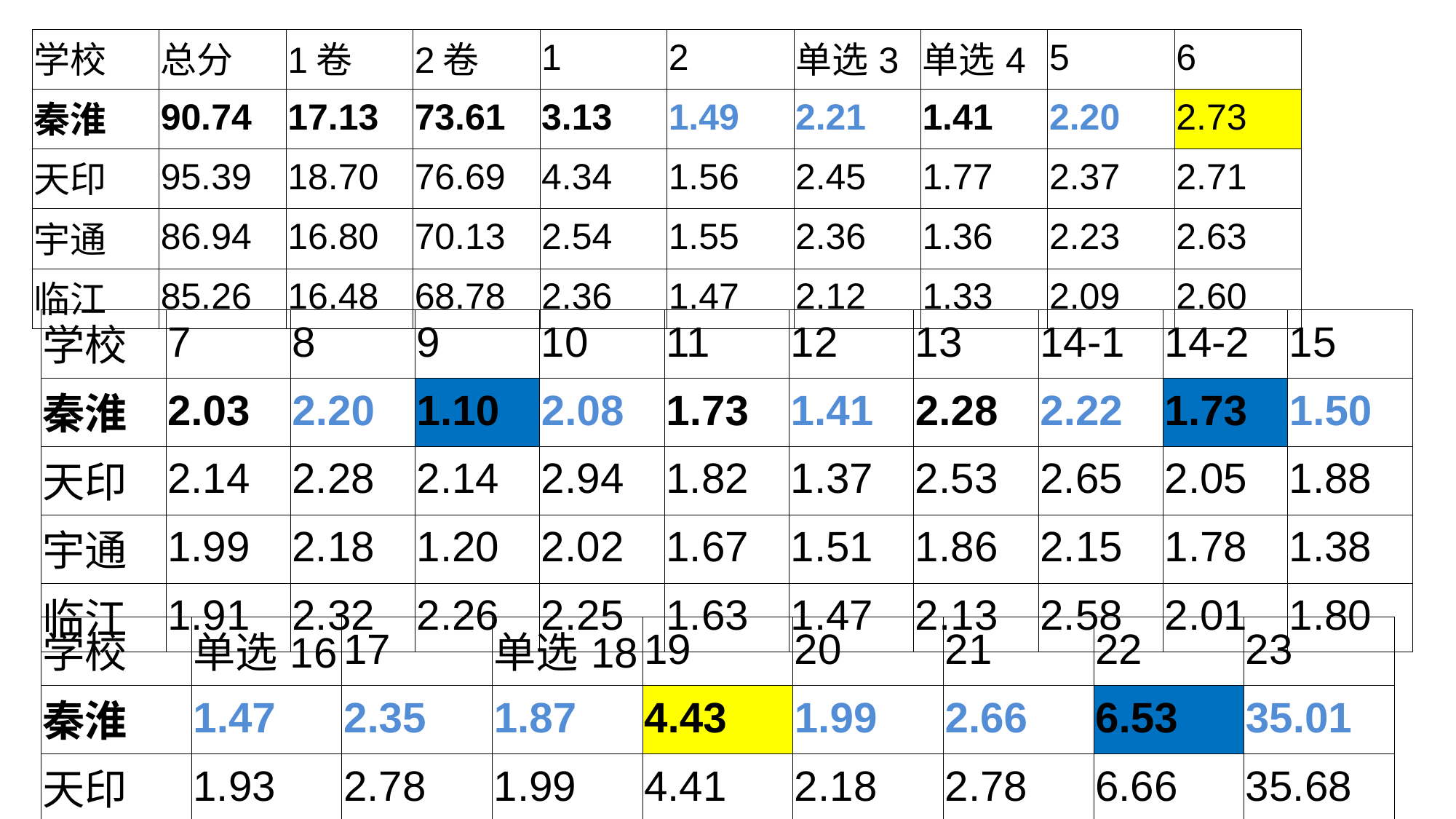

| 学校 | 总分 | 1卷 | 2卷 | 1 | 2 | 单选3 | 单选4 | 5 | 6 |
| --- | --- | --- | --- | --- | --- | --- | --- | --- | --- |
| 秦淮 | 90.74 | 17.13 | 73.61 | 3.13 | 1.49 | 2.21 | 1.41 | 2.20 | 2.73 |
| 天印 | 95.39 | 18.70 | 76.69 | 4.34 | 1.56 | 2.45 | 1.77 | 2.37 | 2.71 |
| 宇通 | 86.94 | 16.80 | 70.13 | 2.54 | 1.55 | 2.36 | 1.36 | 2.23 | 2.63 |
| 临江 | 85.26 | 16.48 | 68.78 | 2.36 | 1.47 | 2.12 | 1.33 | 2.09 | 2.60 |
| 学校 | 7 | 8 | 9 | 10 | 11 | 12 | 13 | 14-1 | 14-2 | 15 |
| --- | --- | --- | --- | --- | --- | --- | --- | --- | --- | --- |
| 秦淮 | 2.03 | 2.20 | 1.10 | 2.08 | 1.73 | 1.41 | 2.28 | 2.22 | 1.73 | 1.50 |
| 天印 | 2.14 | 2.28 | 2.14 | 2.94 | 1.82 | 1.37 | 2.53 | 2.65 | 2.05 | 1.88 |
| 宇通 | 1.99 | 2.18 | 1.20 | 2.02 | 1.67 | 1.51 | 1.86 | 2.15 | 1.78 | 1.38 |
| 临江 | 1.91 | 2.32 | 2.26 | 2.25 | 1.63 | 1.47 | 2.13 | 2.58 | 2.01 | 1.80 |
| 学校 | 单选16 | 17 | 单选18 | 19 | 20 | 21 | 22 | 23 |
| --- | --- | --- | --- | --- | --- | --- | --- | --- |
| 秦淮 | 1.47 | 2.35 | 1.87 | 4.43 | 1.99 | 2.66 | 6.53 | 35.01 |
| 天印 | 1.93 | 2.78 | 1.99 | 4.41 | 2.18 | 2.78 | 6.66 | 35.68 |
| 宇通 | 1.38 | 2.26 | 2.04 | 4.13 | 1.96 | 2.35 | 6.57 | 34.87 |
| 临江 | 1.51 | 2.56 | 1.78 | 4.27 | 2.14 | 2.72 | 6.64 | 35.23 |